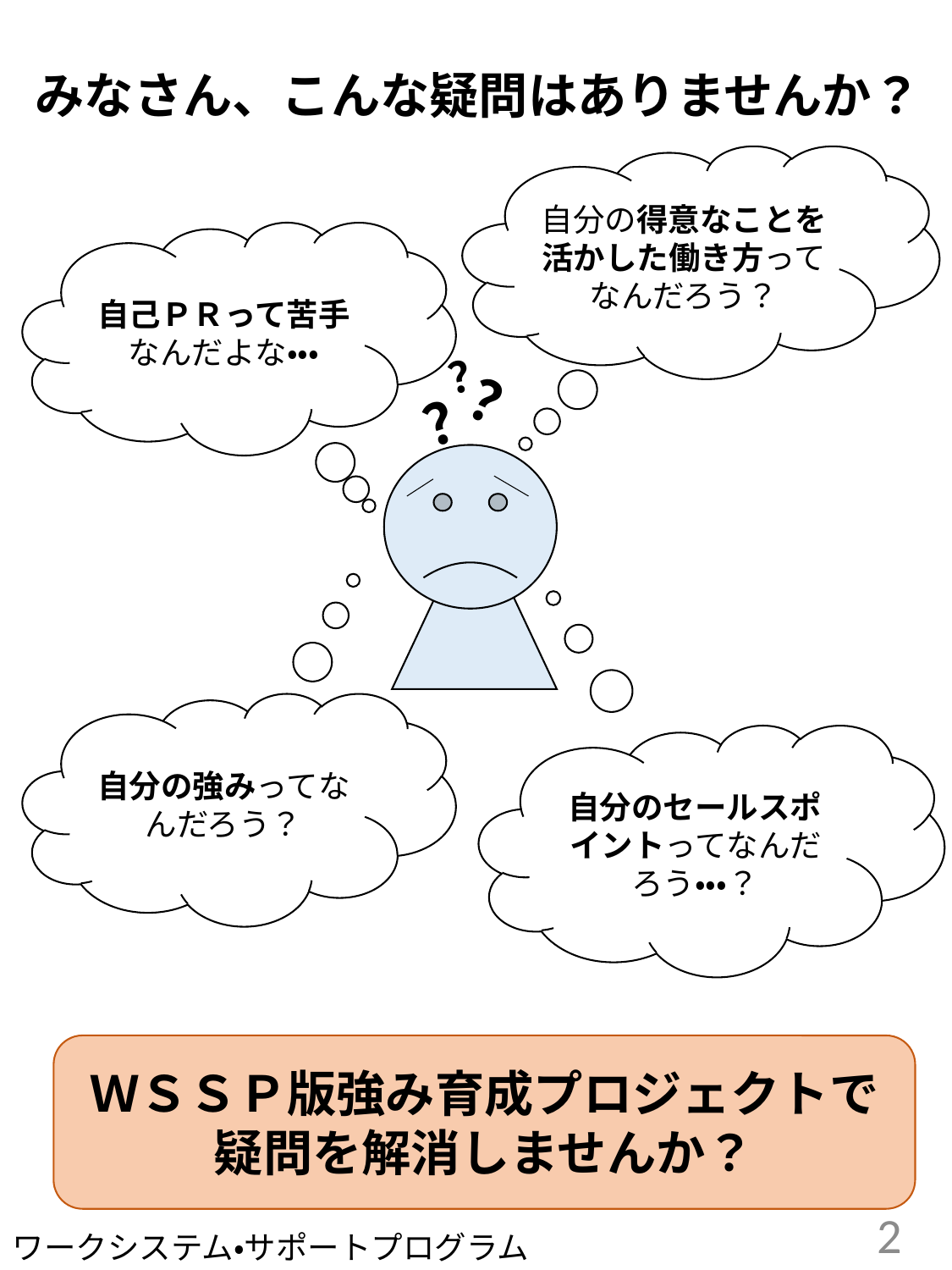

# みなさん、こんな疑問はありませんか？
自分の得意なことを活かした働き方ってなんだろう？
自己ＰＲって苦手なんだよな・・・
？
？
？

自分の強みってなんだろう？
自分のセールスポイントってなんだろう・・・？
ＷＳＳＰ版強み育成プロジェクトで
疑問を解消しませんか？
2
ワークシステム・サポートプログラム